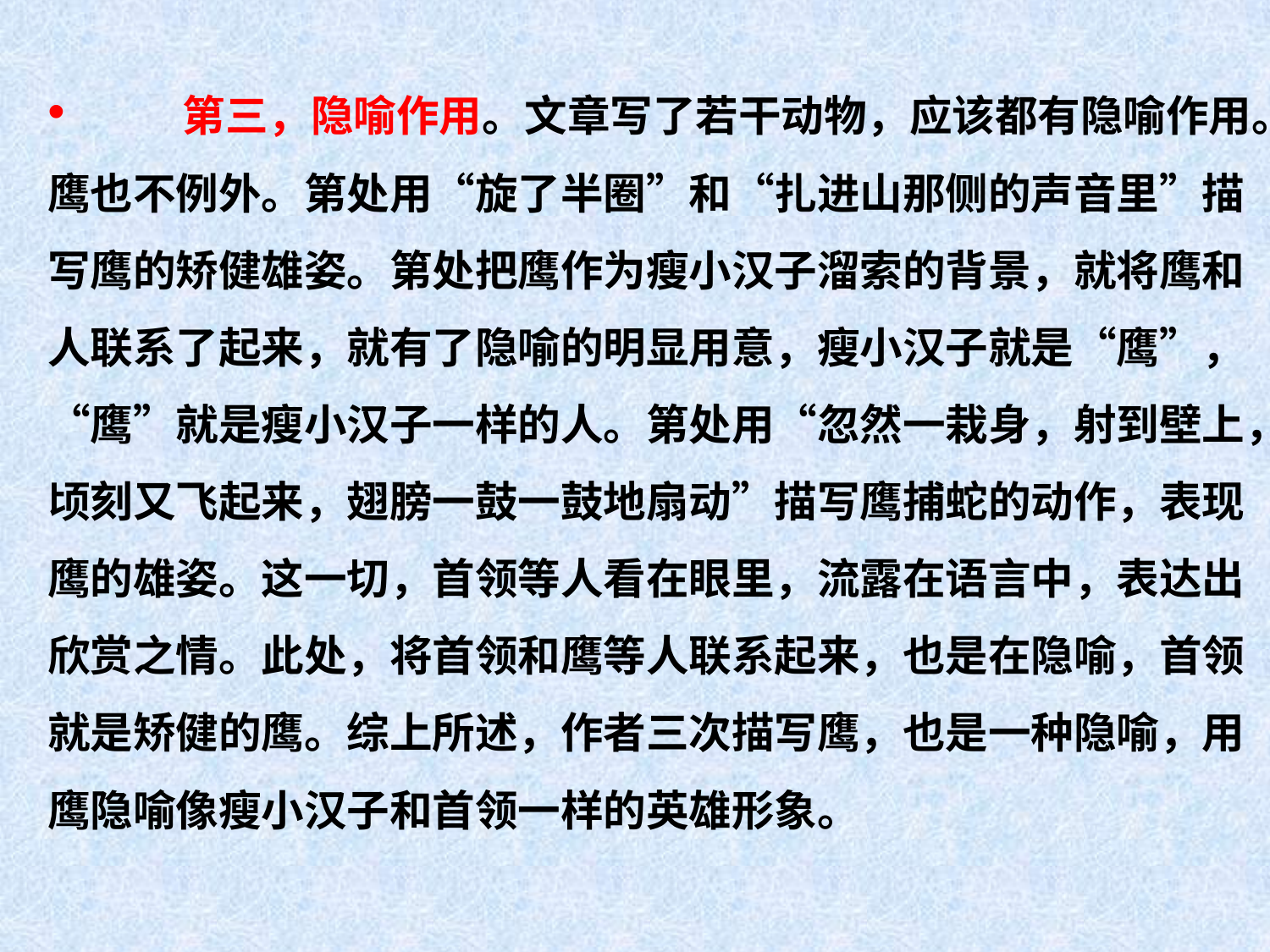

第三，隐喻作用。文章写了若干动物，应该都有隐喻作用。鹰也不例外。第处用“旋了半圈”和“扎进山那侧的声音里”描写鹰的矫健雄姿。第处把鹰作为瘦小汉子溜索的背景，就将鹰和人联系了起来，就有了隐喻的明显用意，瘦小汉子就是“鹰”，“鹰”就是瘦小汉子一样的人。第处用“忽然一栽身，射到壁上，顷刻又飞起来，翅膀一鼓一鼓地扇动”描写鹰捕蛇的动作，表现鹰的雄姿。这一切，首领等人看在眼里，流露在语言中，表达出欣赏之情。此处，将首领和鹰等人联系起来，也是在隐喻，首领就是矫健的鹰。综上所述，作者三次描写鹰，也是一种隐喻，用鹰隐喻像瘦小汉子和首领一样的英雄形象。